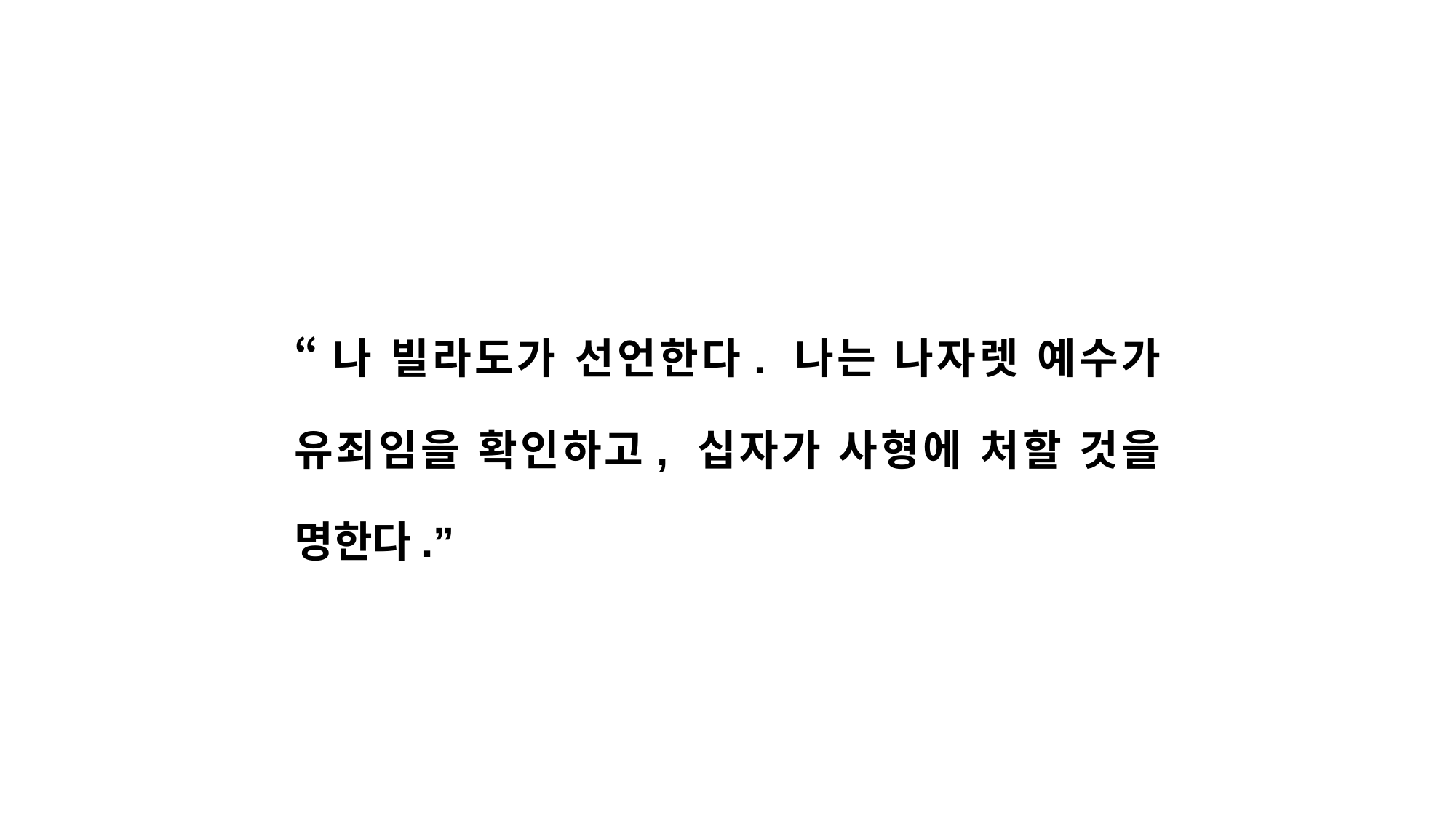

“나 빌라도가 선언한다. 나는 나자렛 예수가 유죄임을 확인하고, 십자가 사형에 처할 것을 명한다.”